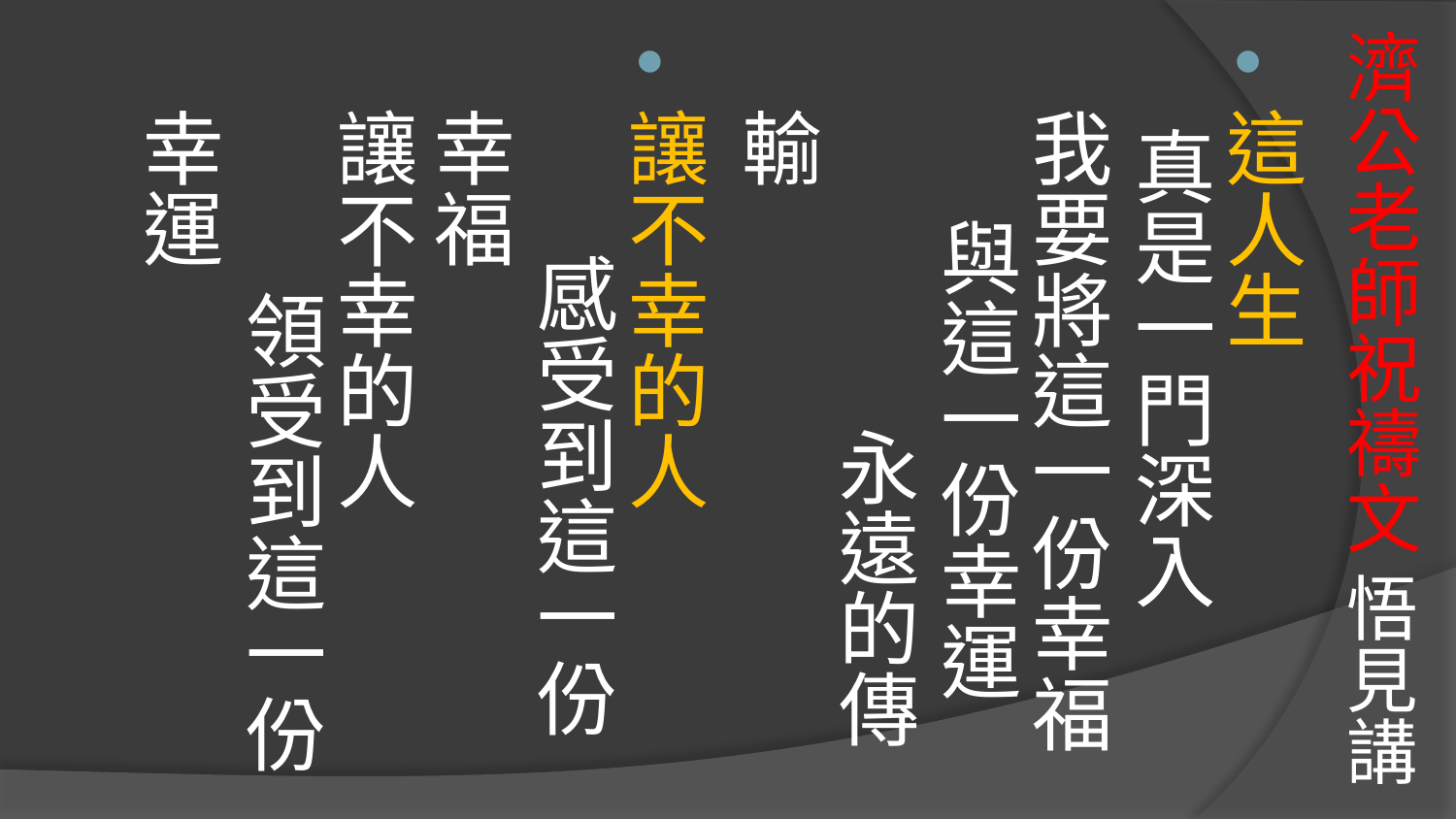

# 濟公老師祝禱文 悟見講
這人生                         真是一門深入
我要將這一份幸福        與這一份幸運　             永遠的傳輸
讓不幸的人　                   感受到這一份幸福
讓不幸的人　                     領受到這一份幸運